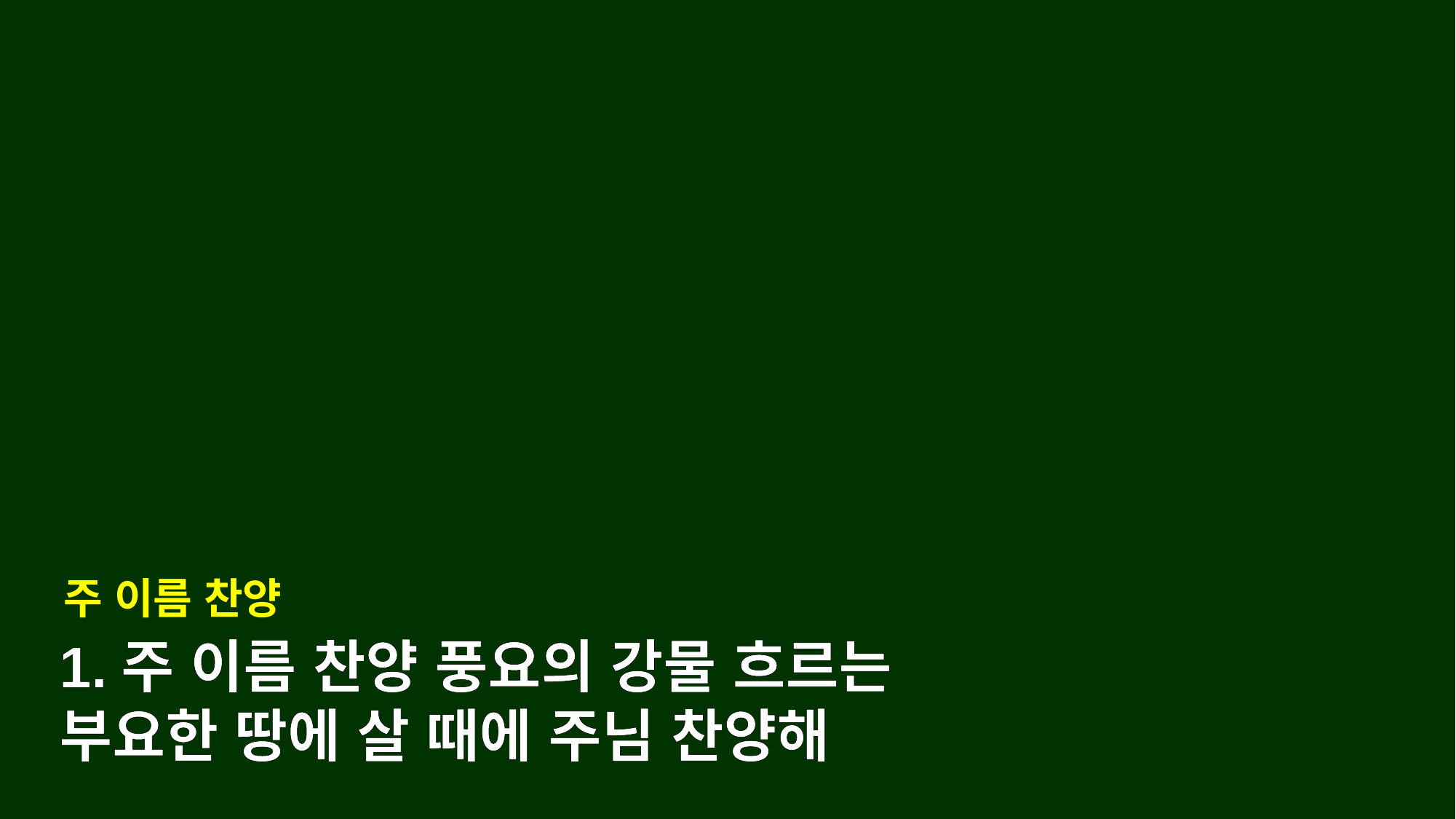

주 이름 찬양
1.주 이름 찬양 풍요의 강물 흐르는
부요한 땅에 살 때에 주님 찬양해